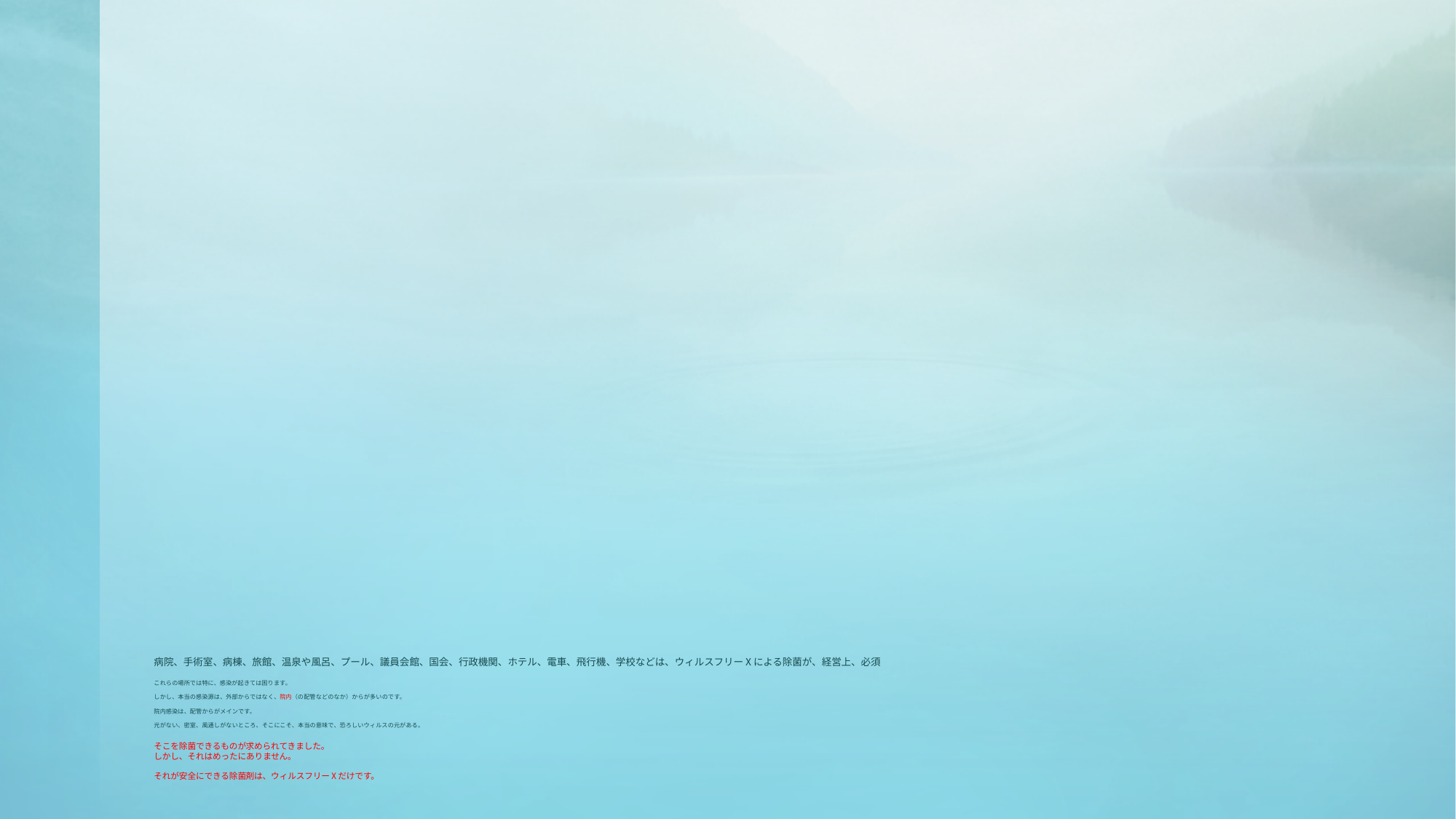

# 病院、手術室、病棟、旅館、温泉や風呂、プール、議員会館、国会、行政機関、ホテル、電車、飛行機、学校などは、ウィルスフリーⅩによる除菌が、経営上、必須 これらの場所では特に、感染が起きては困ります。 しかし、本当の感染源は、外部からではなく、院内（の配管などのなか）からが多いのです。 院内感染は、配管からがメインです。 光がない、密室、風通しがないところ、そこにこそ、本当の意味で、恐ろしいウィルスの元がある。 そこを除菌できるものが求められてきました。 しかし、それはめったにありません。 それが安全にできる除菌剤は、ウィルスフリーⅩだけです。